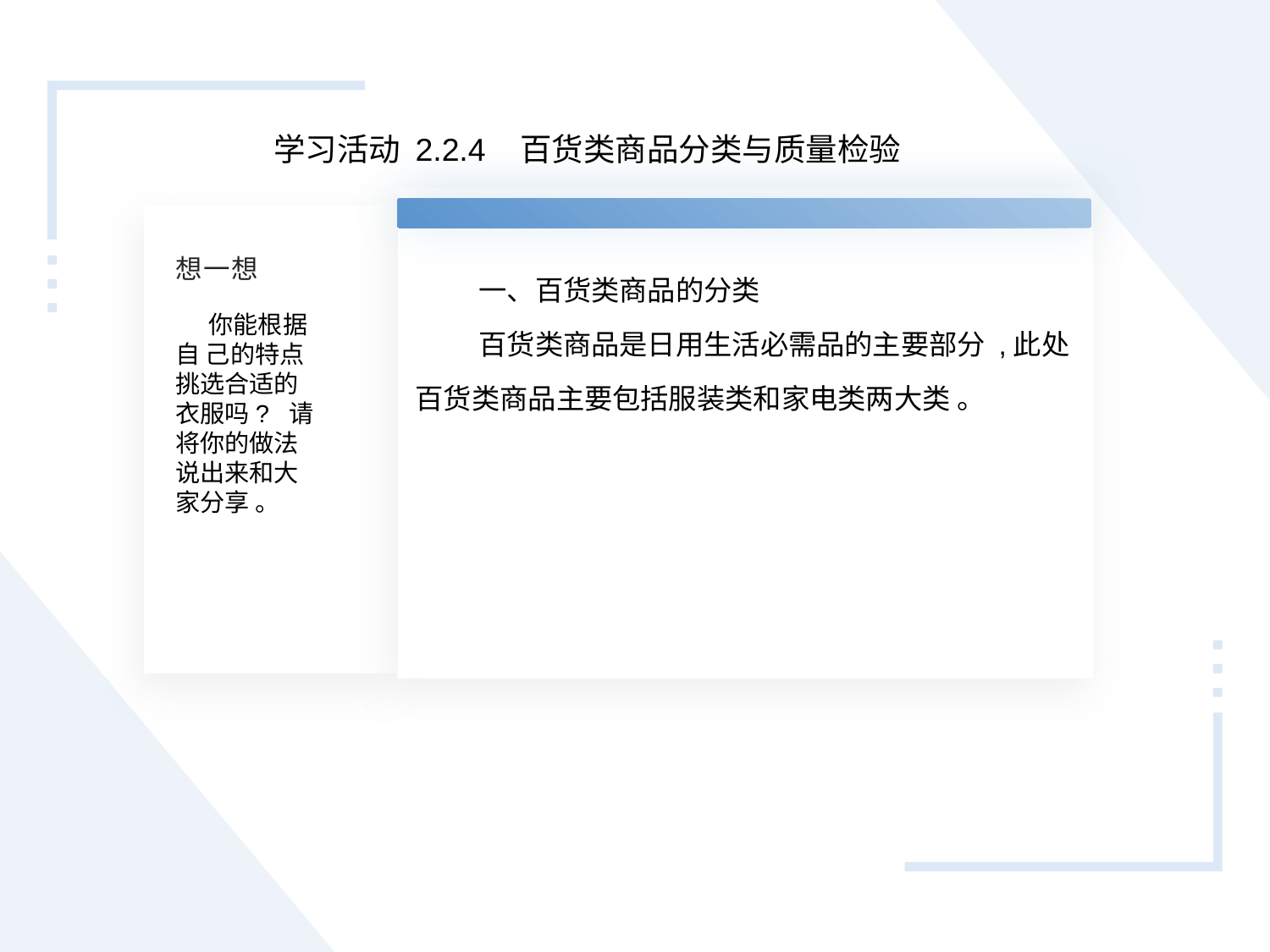

学习活动 2.2.4   百货类商品分类与质量检验

1.你对商品的发展史有哪些了解呢?
2.经过劳动生产的产品都是商品吗? 你能列举几个例子证明你的观点吗?
想一想
一、百货类商品的分类
百货类商品是日用生活必需品的主要部分 ,此处百货类商品主要包括服装类和家电类两大类 。
你能根据 自 己的特点挑选合适的衣服吗?  请将你的做法说出来和大家分享 。